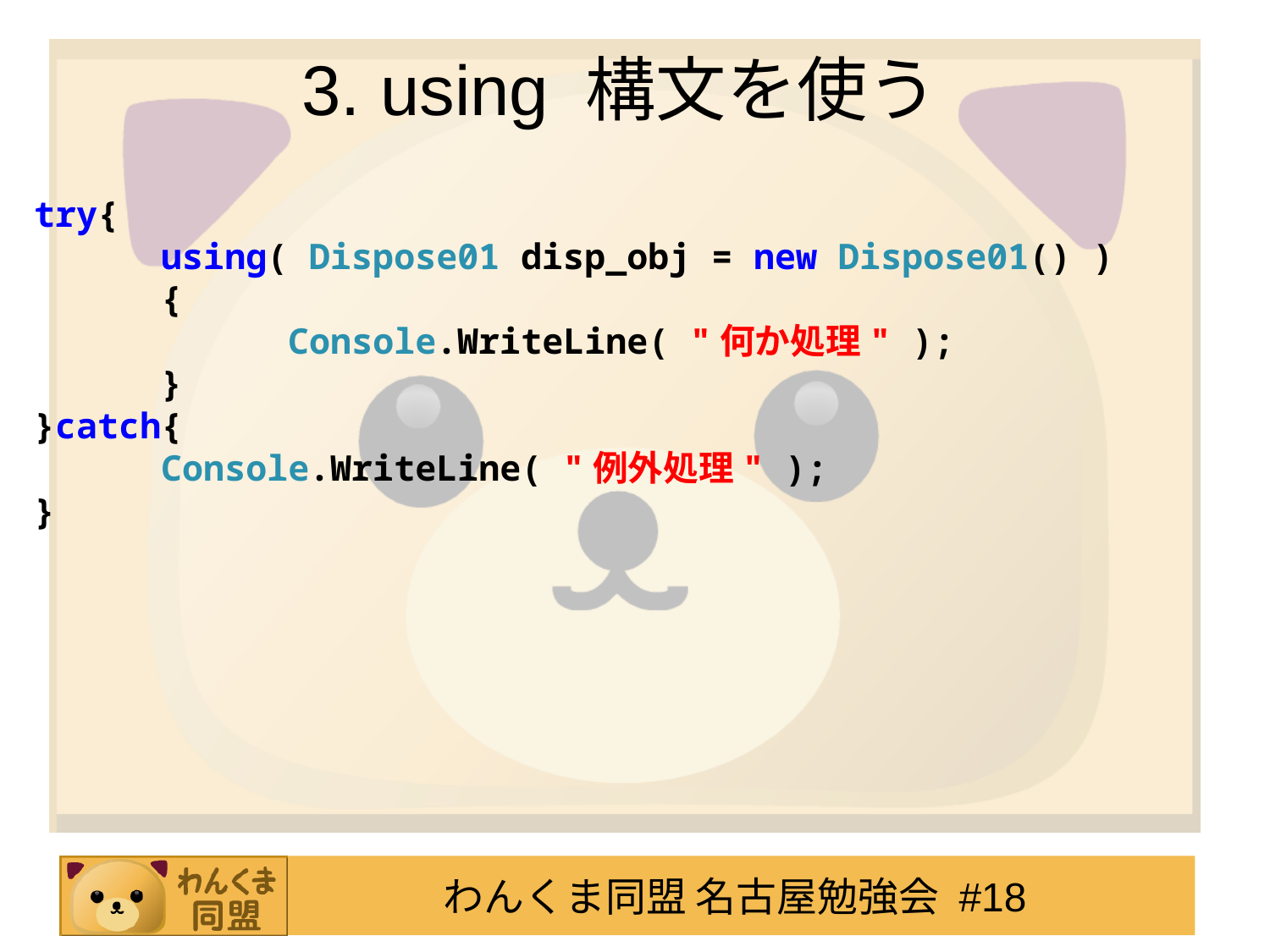

# 3. using 構文を使う
try{
	using( Dispose01 disp_obj = new Dispose01() )
	{
		Console.WriteLine( "何か処理" );
	}
}catch{
	Console.WriteLine( "例外処理" );
}